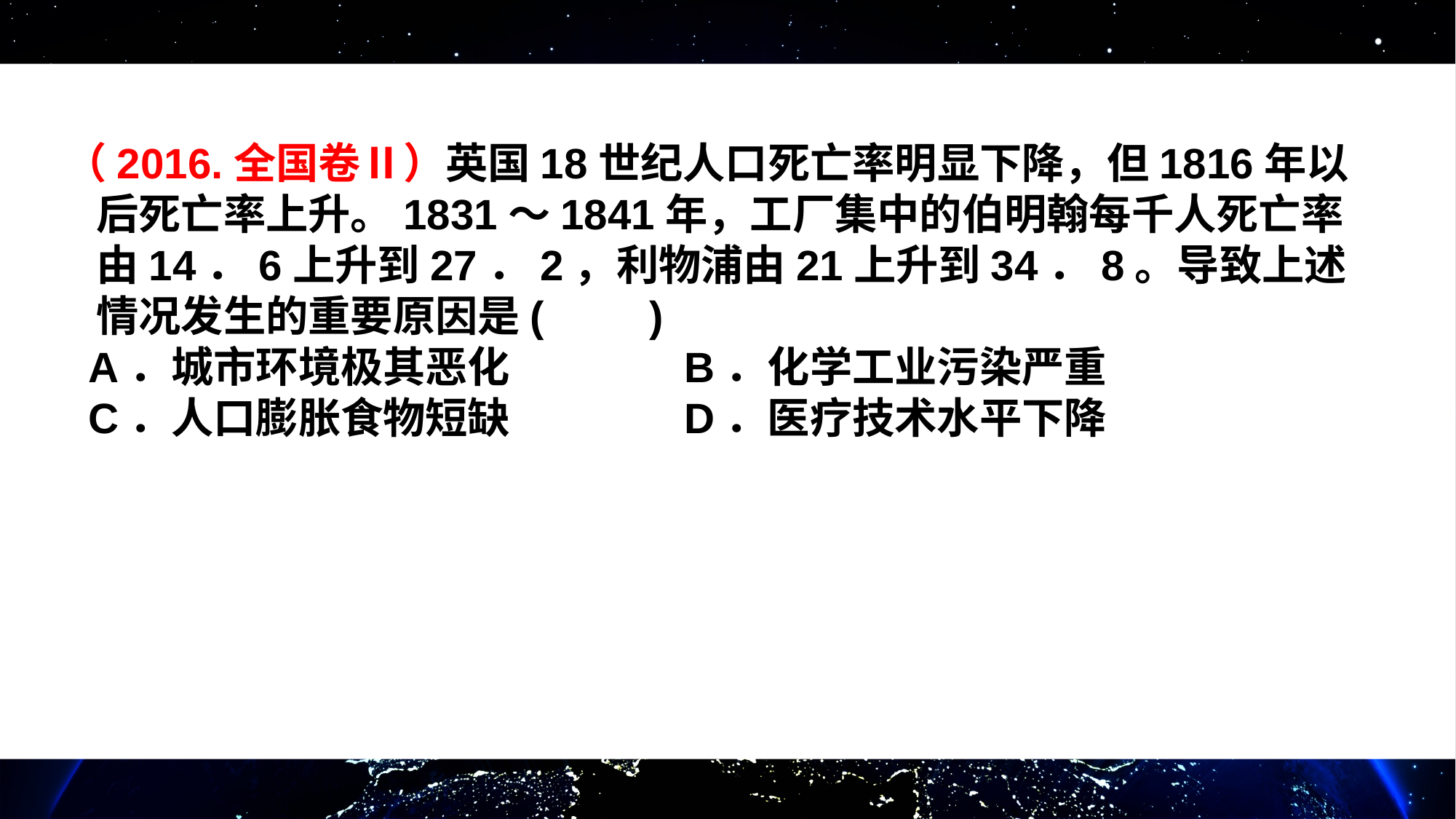

（2016.全国卷Ⅱ）英国18世纪人口死亡率明显下降，但1816年以后死亡率上升。1831～1841年，工厂集中的伯明翰每千人死亡率由14．6上升到27．2，利物浦由21上升到34．8。导致上述情况发生的重要原因是(　　)
  A．城市环境极其恶化                 B．化学工业污染严重
  C．人口膨胀食物短缺                 D．医疗技术水平下降